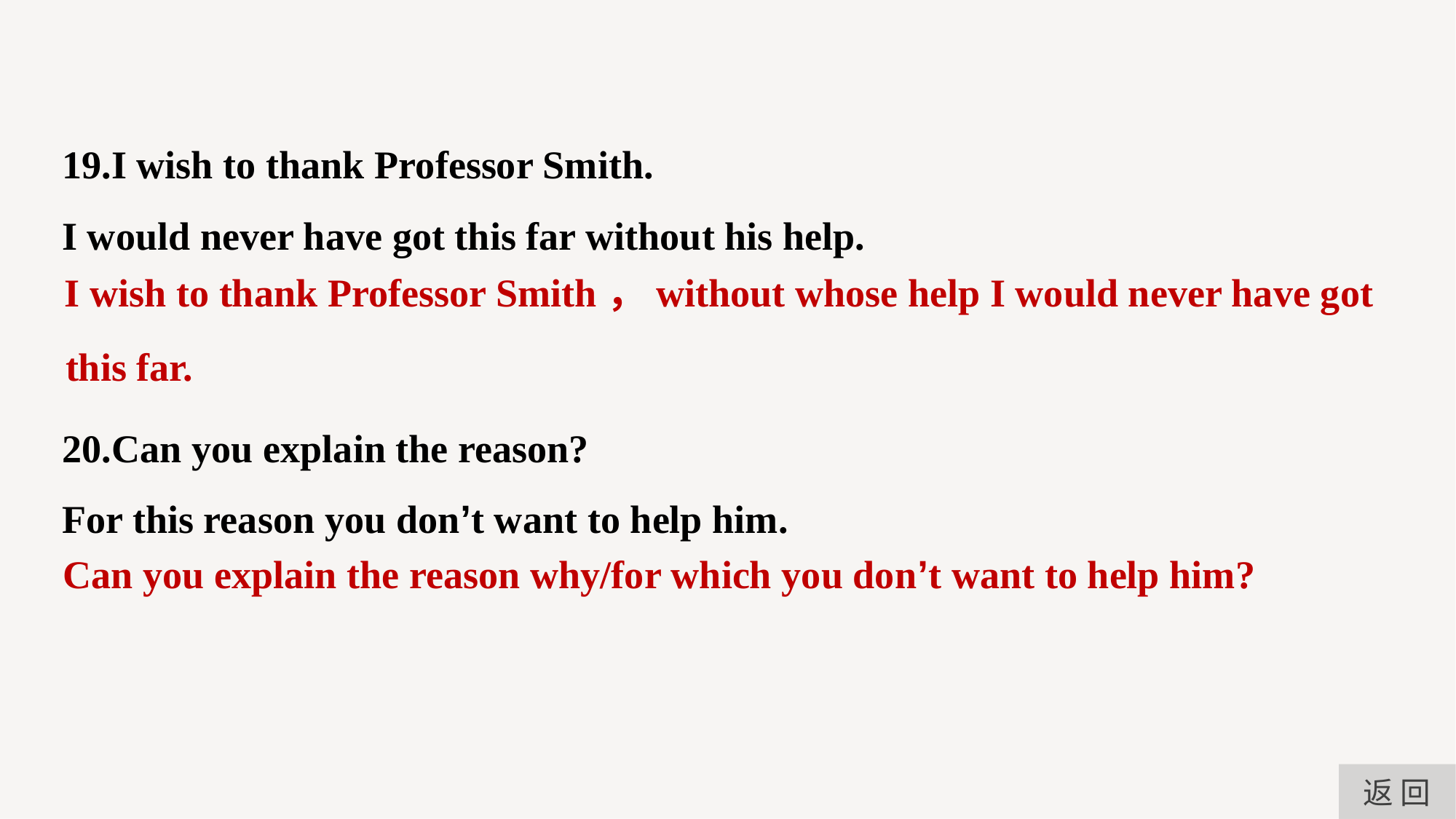

19.I wish to thank Professor Smith.
I would never have got this far without his help.

20.Can you explain the reason?
For this reason you don’t want to help him.

I wish to thank Professor Smith，without whose help I would never have got
this far.
Can you explain the reason why/for which you don’t want to help him?
返 回